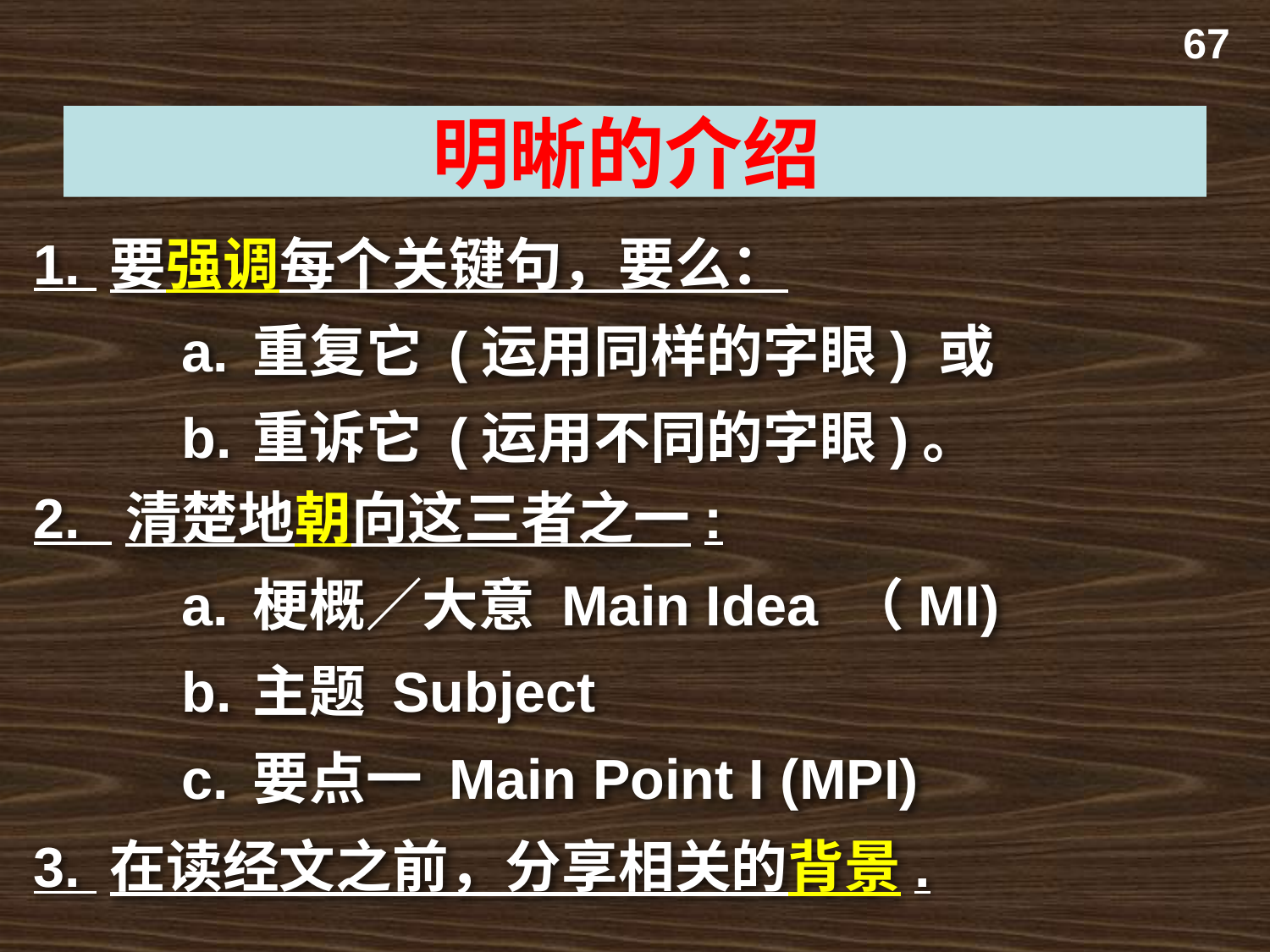

67
明晰的介绍
1. 要强调每个关键句，要么：
a.	重复它 (运用同样的字眼) 或
b.	重诉它 (运用不同的字眼)。
2.  清楚地朝向这三者之一:
a.	梗概／大意 Main Idea （MI)
b.	主题 Subject
c.	要点一 Main Point I (MPI)
3. 在读经文之前，分享相关的背景.